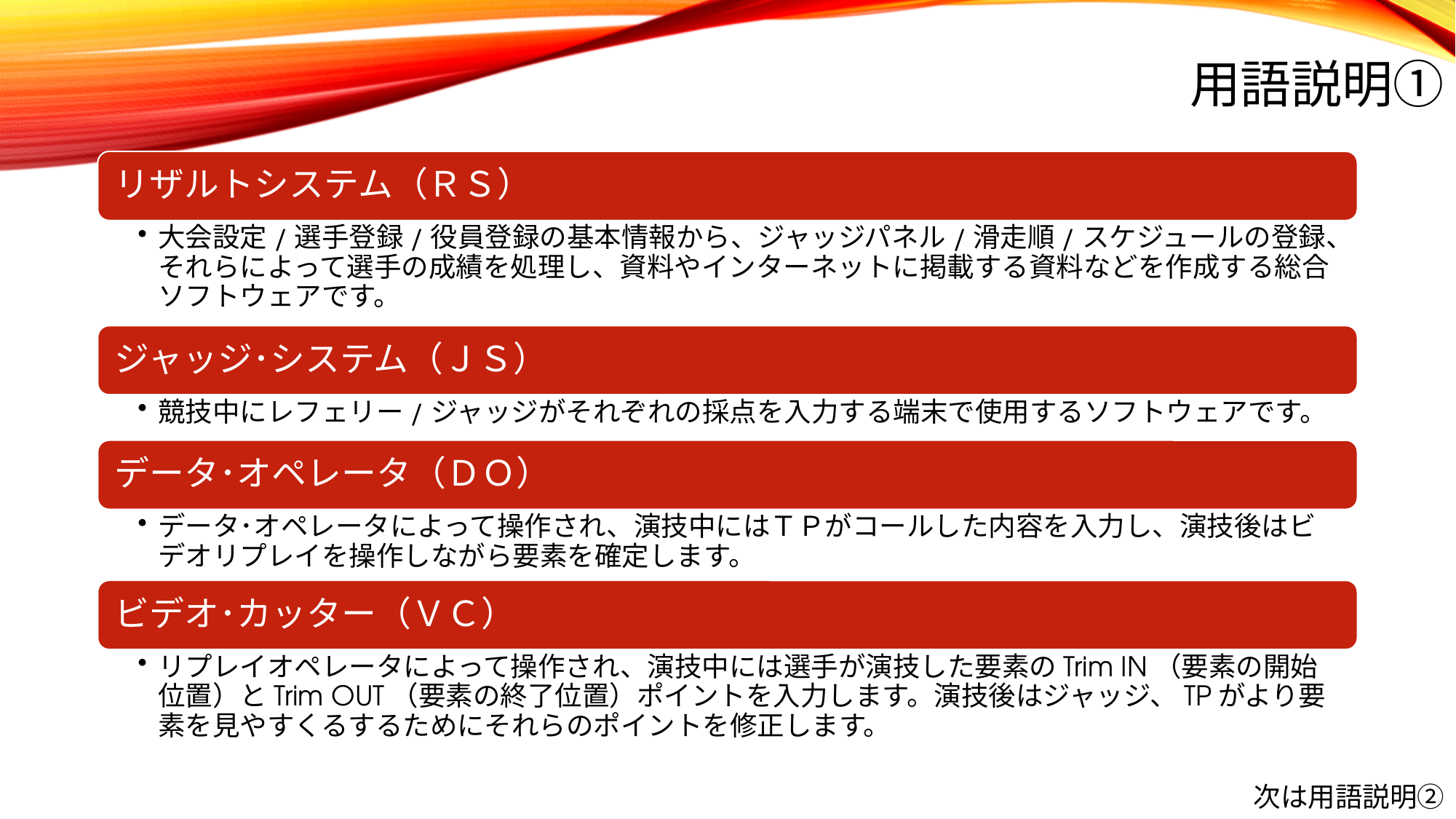

# 用語説明①
リザルトシステム（ＲＳ）
大会設定/選手登録/役員登録の基本情報から、ジャッジパネル/滑走順/スケジュールの登録、それらによって選手の成績を処理し、資料やインターネットに掲載する資料などを作成する総合ソフトウェアです。
ジャッジ･システム（ＪＳ）
競技中にレフェリー/ジャッジがそれぞれの採点を入力する端末で使用するソフトウェアです。
データ･オペレータ（ＤＯ）
データ･オペレータによって操作され、演技中にはＴＰがコールした内容を入力し、演技後はビデオリプレイを操作しながら要素を確定します。
ビデオ･カッター（ＶＣ）
リプレイオペレータによって操作され、演技中には選手が演技した要素のTrim IN（要素の開始位置）とTrim OUT（要素の終了位置）ポイントを入力します。演技後はジャッジ、TPがより要素を見やすくるするためにそれらのポイントを修正します。
次は用語説明➁